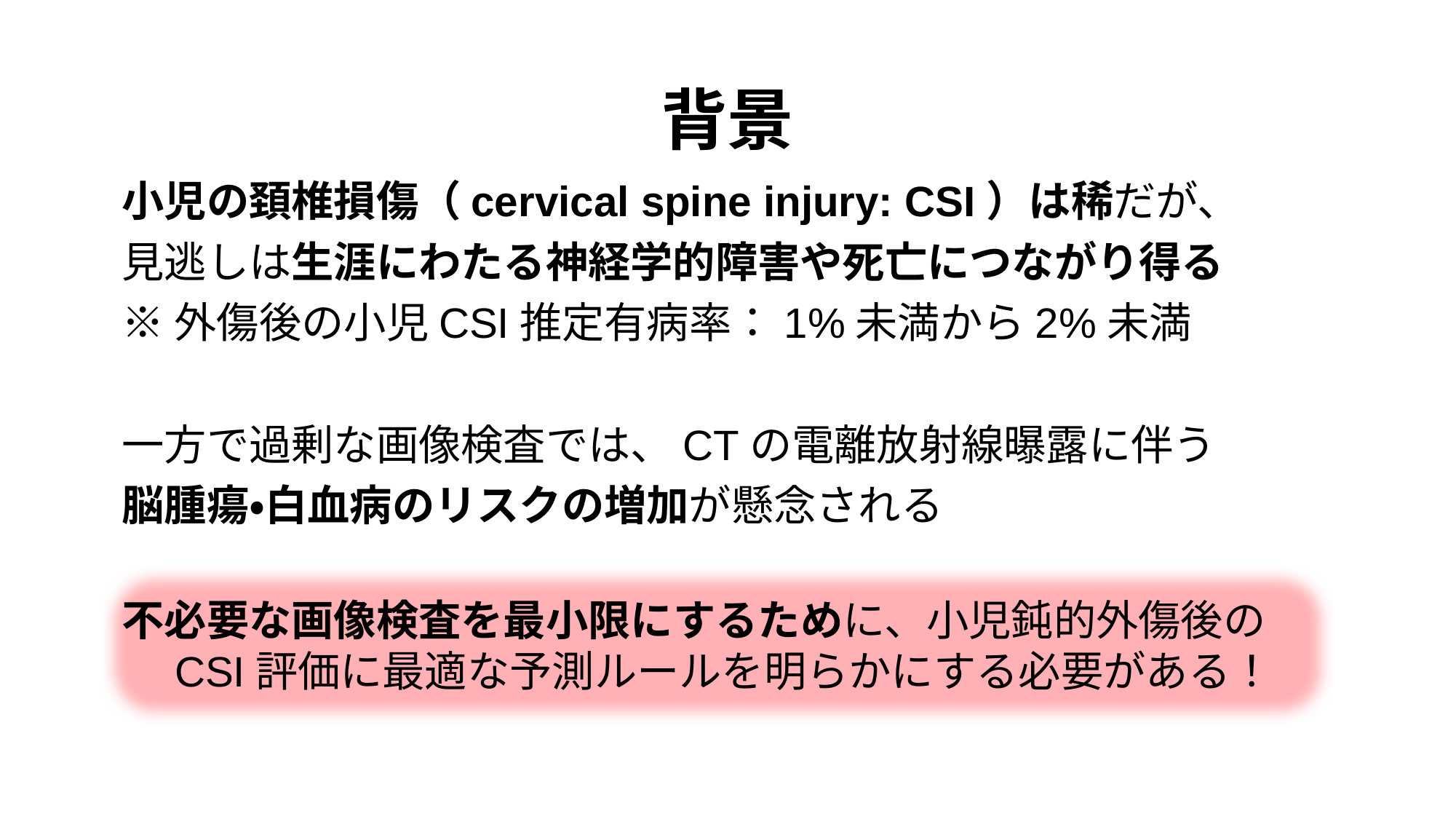

# 背景
小児の頚椎損傷（cervical spine injury: CSI）は稀だが、
見逃しは生涯にわたる神経学的障害や死亡につながり得る
※外傷後の小児CSI推定有病率：1%未満から2%未満

一方で過剰な画像検査では、CTの電離放射線曝露に伴う
脳腫瘍・白血病のリスクの増加が懸念される
不必要な画像検査を最小限にするために、小児鈍的外傷後の
　CSI評価に最適な予測ルールを明らかにする必要がある！